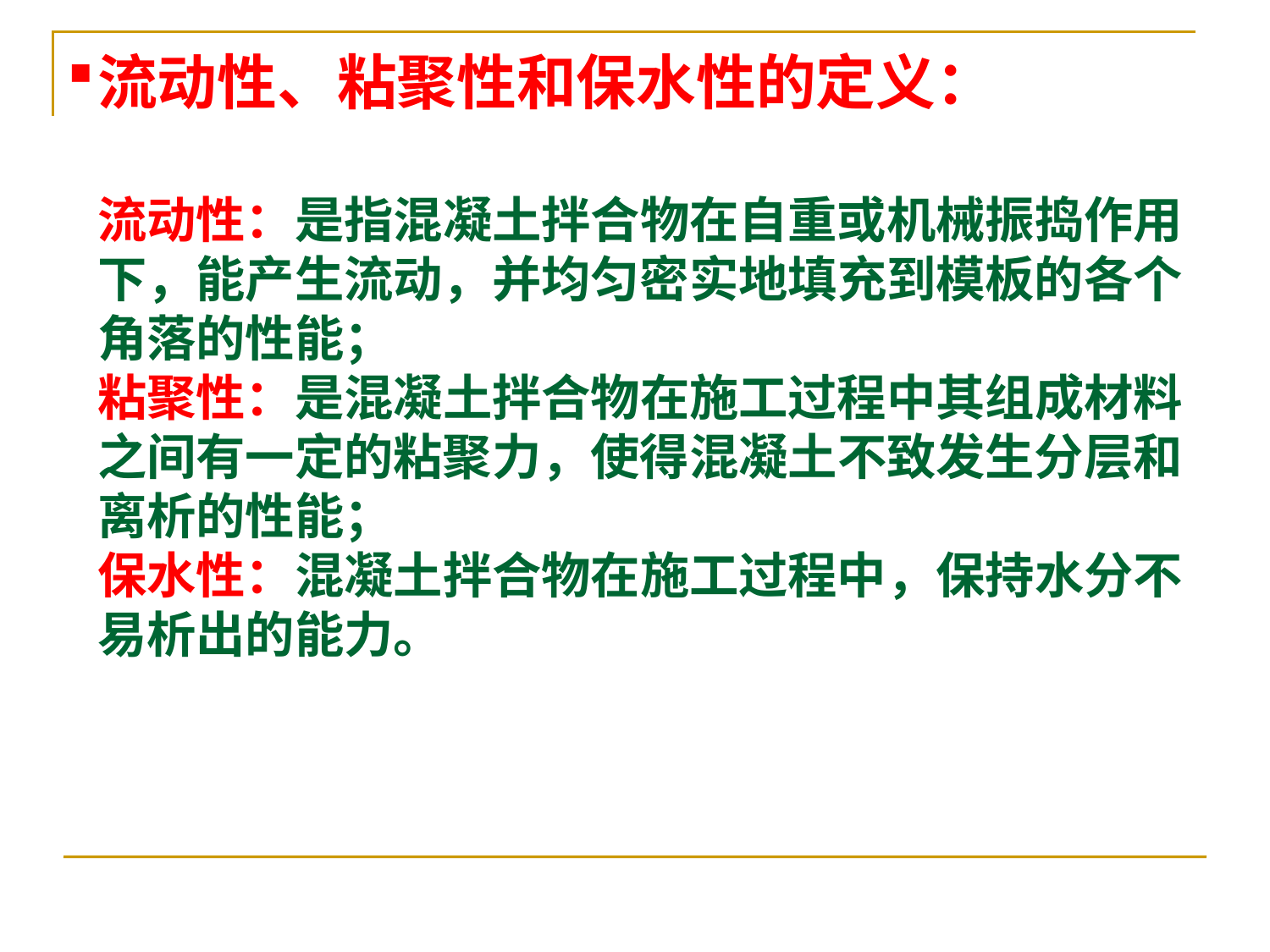

# 流动性、粘聚性和保水性的定义： 流动性：是指混凝土拌合物在自重或机械振捣作用下，能产生流动，并均匀密实地填充到模板的各个角落的性能； 粘聚性：是混凝土拌合物在施工过程中其组成材料之间有一定的粘聚力，使得混凝土不致发生分层和离析的性能； 保水性：混凝土拌合物在施工过程中，保持水分不易析出的能力。